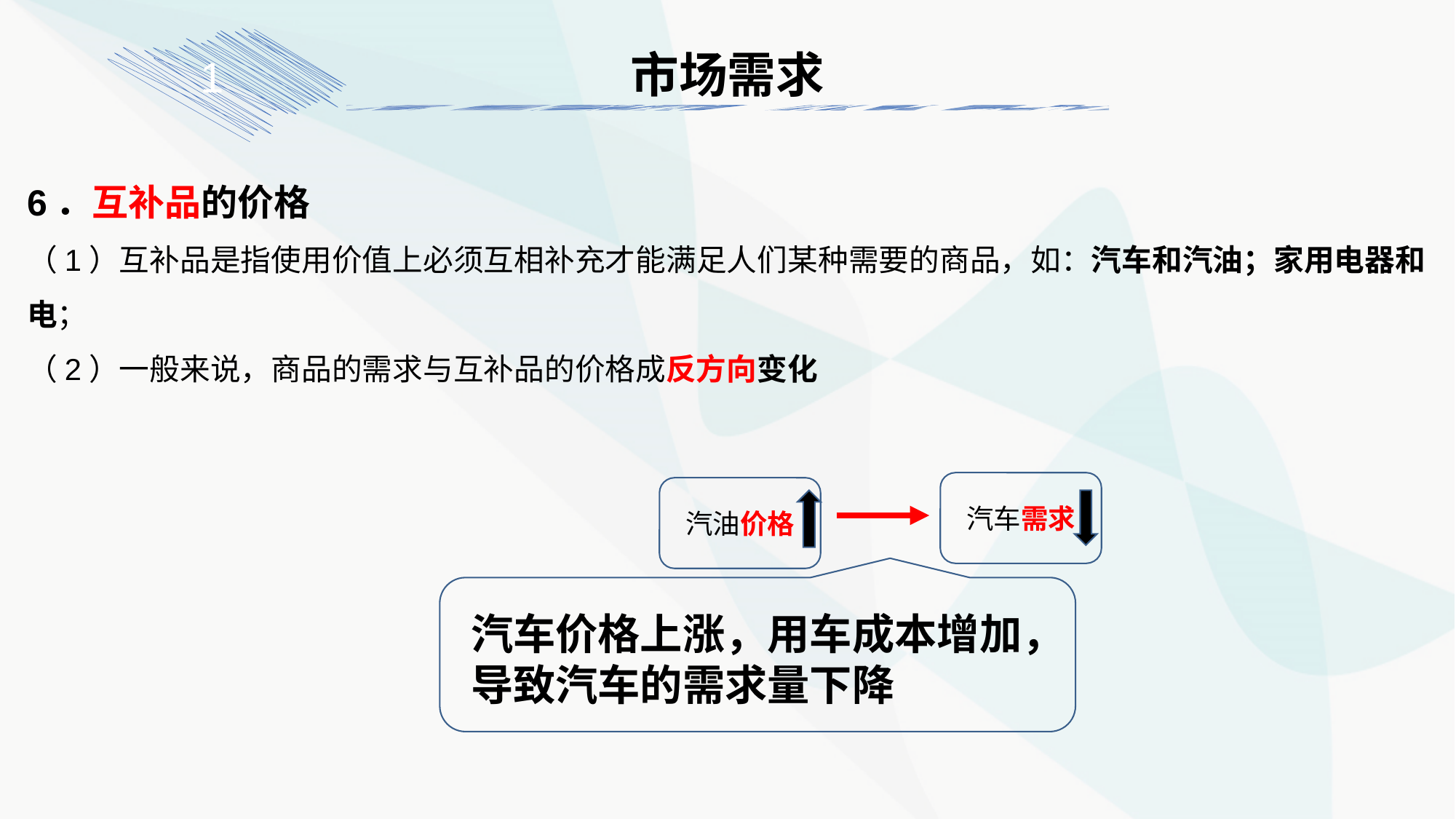

市场需求
1
6．互补品的价格
（1）互补品是指使用价值上必须互相补充才能满足人们某种需要的商品，如：汽车和汽油；家用电器和电；
（2）一般来说，商品的需求与互补品的价格成反方向变化

汽车需求
汽油价格

汽车价格上涨，用车成本增加，导致汽车的需求量下降